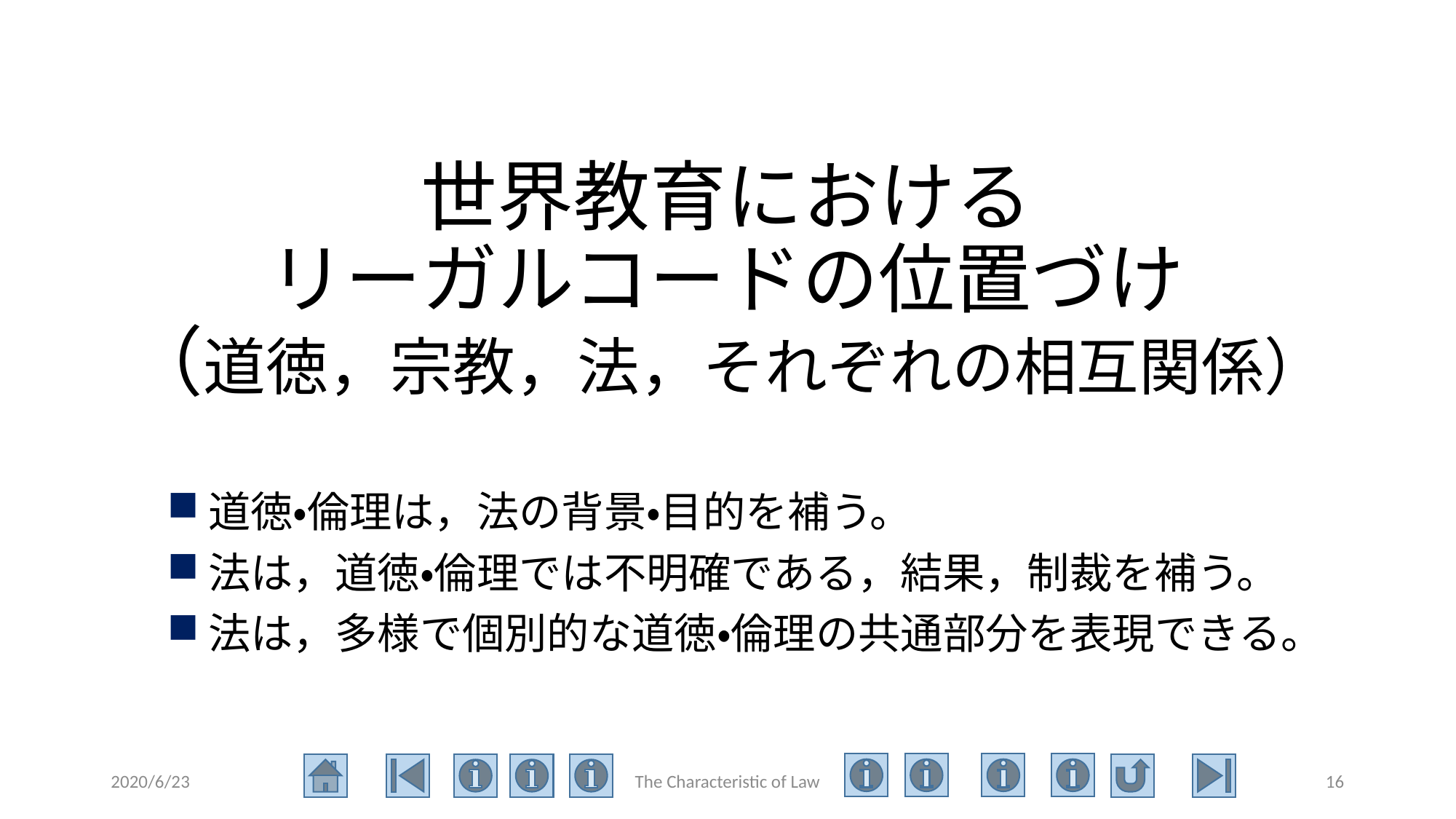

# 世界教育における リーガルコードの位置づけ （道徳，宗教，法，それぞれの相互関係）
道徳・倫理は，法の背景・目的を補う。
法は，道徳・倫理では不明確である，結果，制裁を補う。
法は，多様で個別的な道徳・倫理の共通部分を表現できる。
2020/6/23
The Characteristic of Law
16